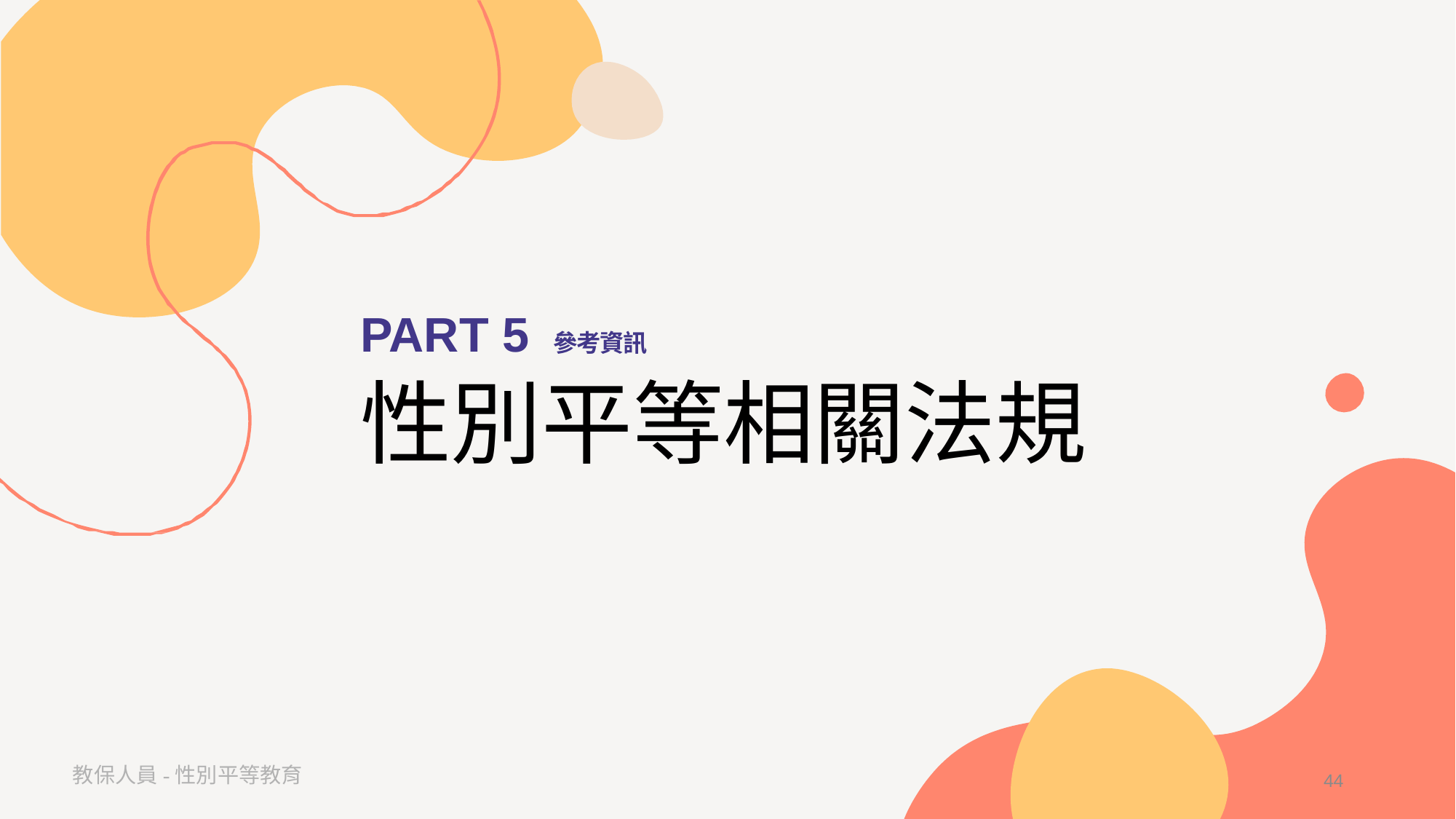

# PART 5 參考資訊
性別平等相關法規
教保人員-性別平等教育
44